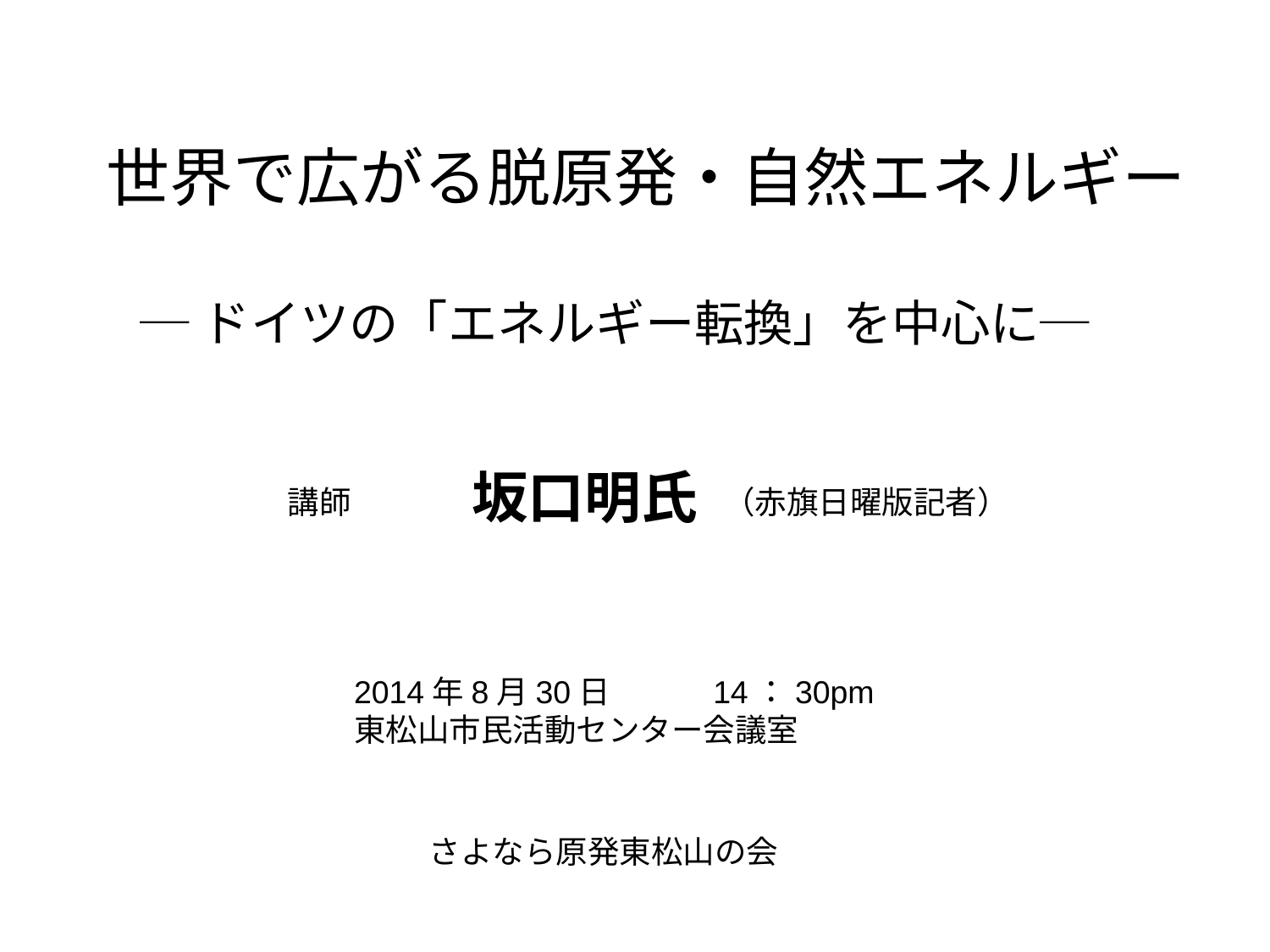

# 世界で広がる脱原発・自然エネルギー
─ドイツの「エネルギー転換」を中心に─
　坂口明氏
講師
（赤旗日曜版記者）
2014年8月30日　　　14：30pm
東松山市民活動センター会議室
さよなら原発東松山の会